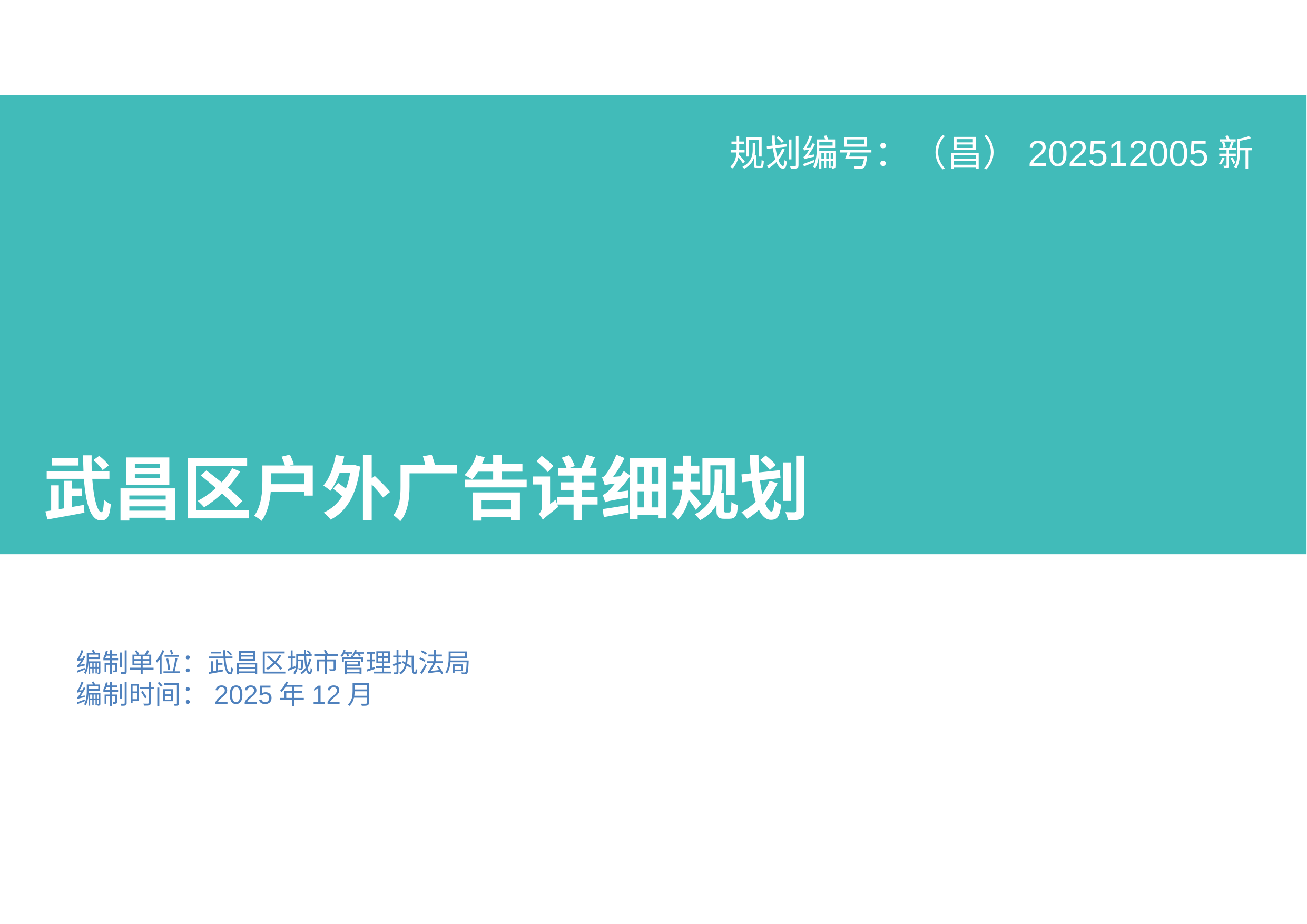

规划编号：（昌）202512005新

武昌区户外广告详细规划
武昌区户外广告详细规划
编制单位：武昌区城市管理执法局
编制时间：2025年12月